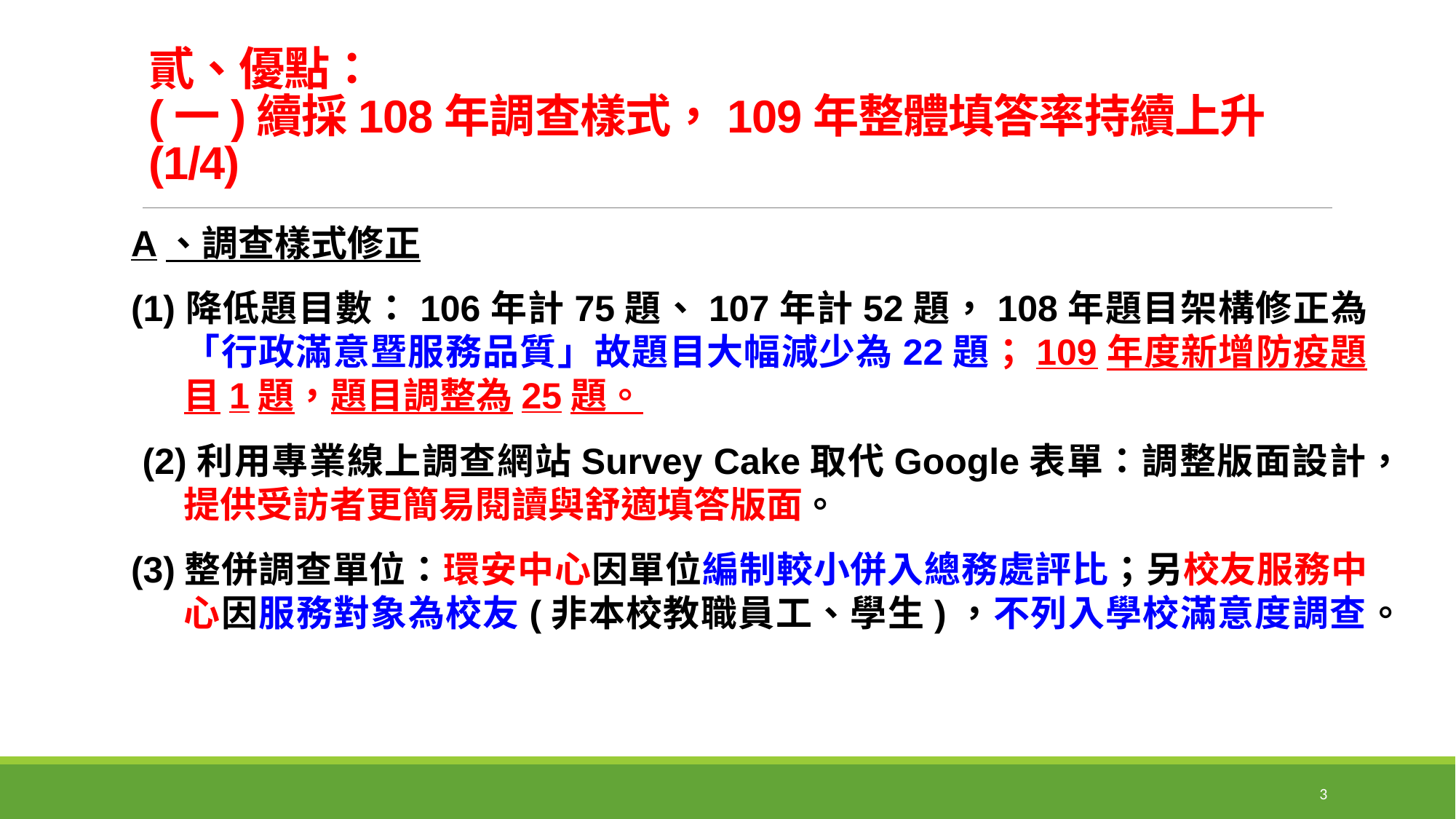

貳、優點：
(一)續採108年調查樣式，109年整體填答率持續上升(1/4)
A、調查樣式修正
(1)降低題目數：106年計75題、107年計52題，108年題目架構修正為「行政滿意暨服務品質」故題目大幅減少為22題；109年度新增防疫題目1題，題目調整為25題。
 (2)利用專業線上調查網站Survey Cake取代Google表單：調整版面設計，提供受訪者更簡易閱讀與舒適填答版面。
(3)整併調查單位：環安中心因單位編制較小併入總務處評比；另校友服務中心因服務對象為校友(非本校教職員工、學生)，不列入學校滿意度調查。
3